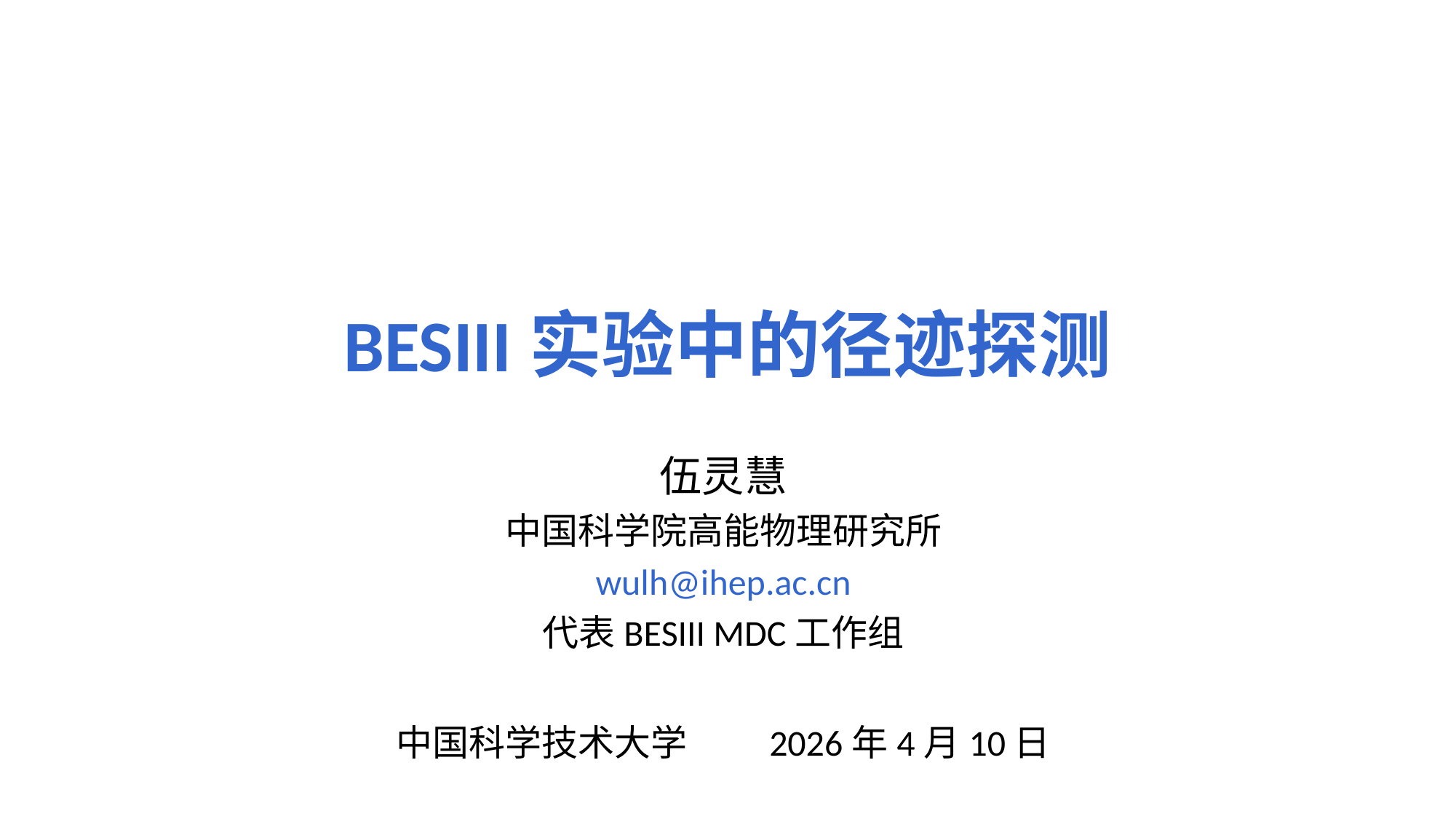

# BESIII实验中的径迹探测
伍灵慧
中国科学院高能物理研究所
wulh@ihep.ac.cn
代表BESIII MDC工作组

中国科学技术大学         2026年4月10日